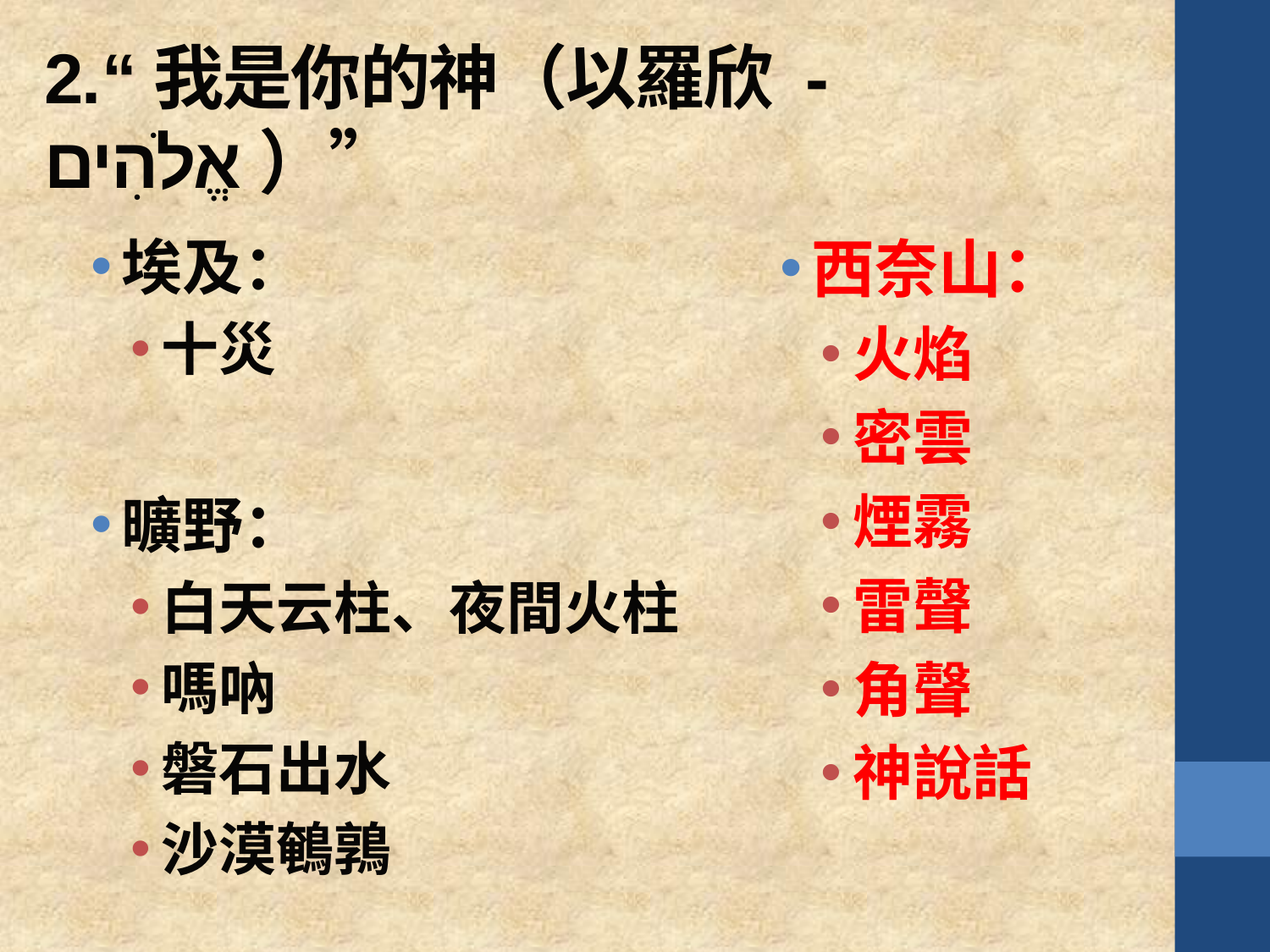

# 2.“我是你的神（以羅欣 - אֱלֹהִים）”
埃及：
十災

曠野：
白天云柱、夜間火柱
嗎吶
磐石出水
沙漠鵪鶉

西奈山：
火焰
密雲
煙霧
雷聲
角聲
神說話